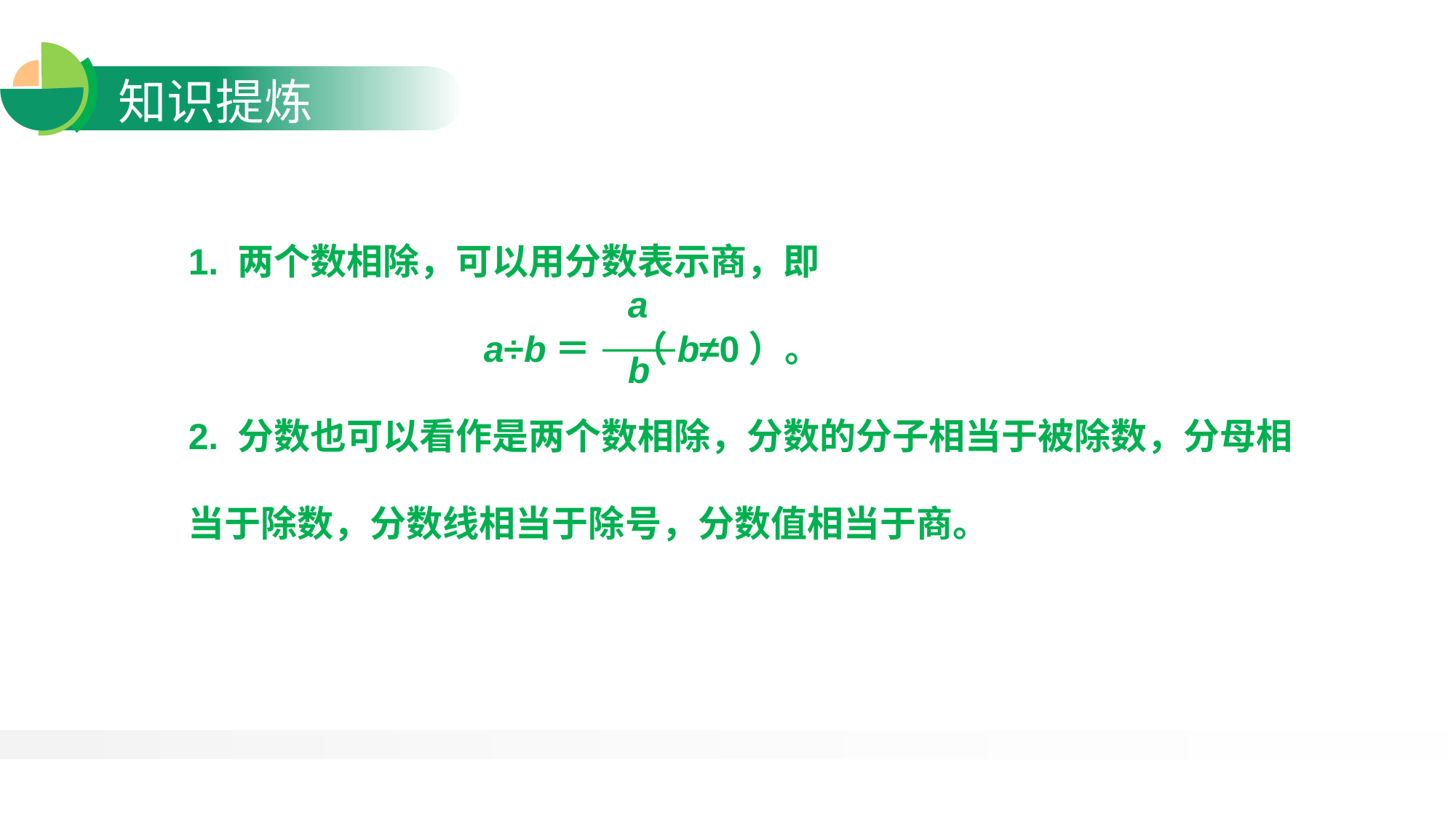

1. 两个数相除，可以用分数表示商，即
                             a÷b＝     （b≠0）。
2. 分数也可以看作是两个数相除，分数的分子相当于被除数，分母相当于除数，分数线相当于除号，分数值相当于商。
a
b
——